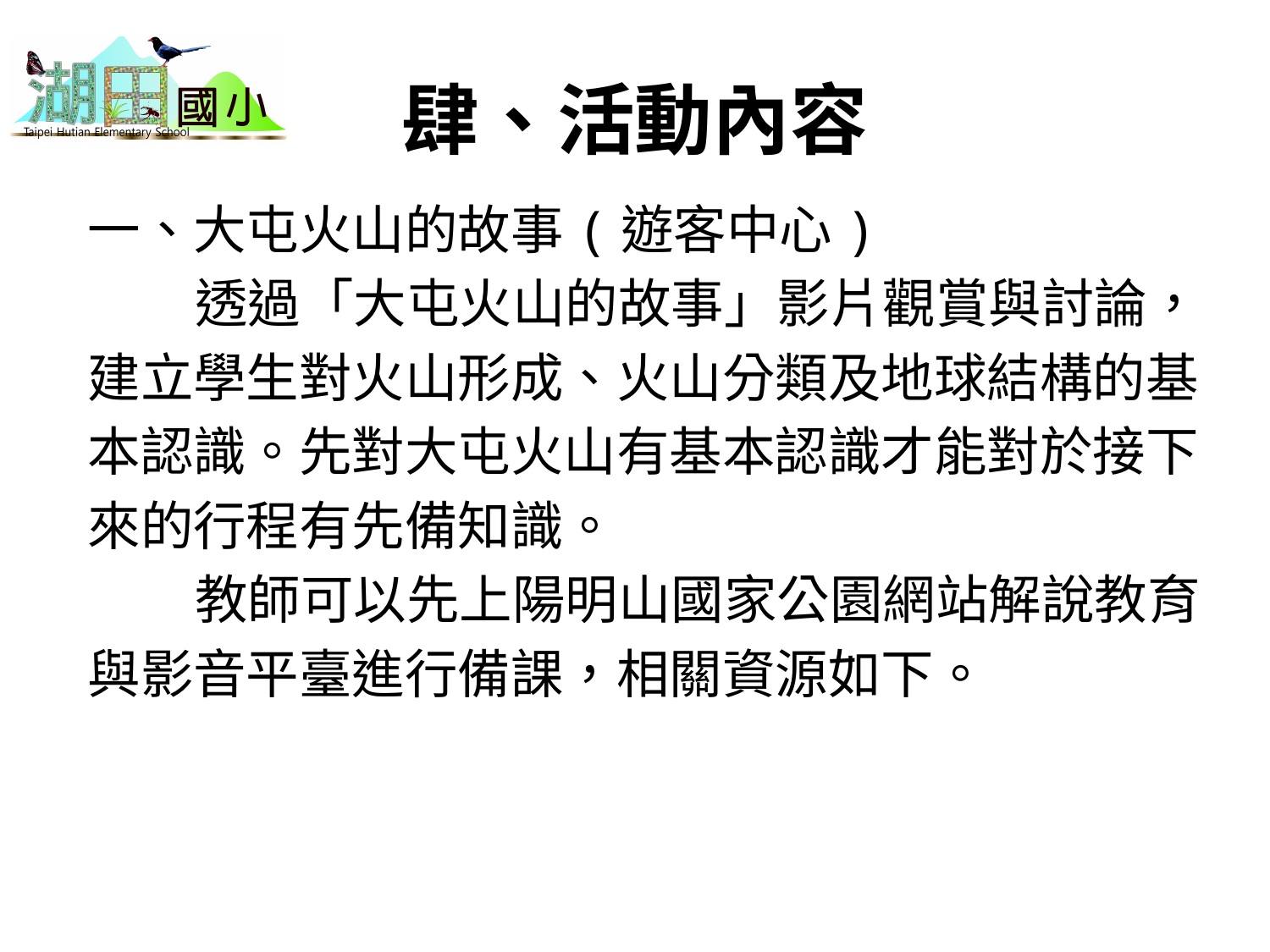

# 肆、活動內容
一、大屯火山的故事(遊客中心)
        透過「大屯火山的故事」影片觀賞與討論，
建立學生對火山形成、火山分類及地球結構的基
本認識。先對大屯火山有基本認識才能對於接下
來的行程有先備知識。
        教師可以先上陽明山國家公園網站解說教育
與影音平臺進行備課，相關資源如下。